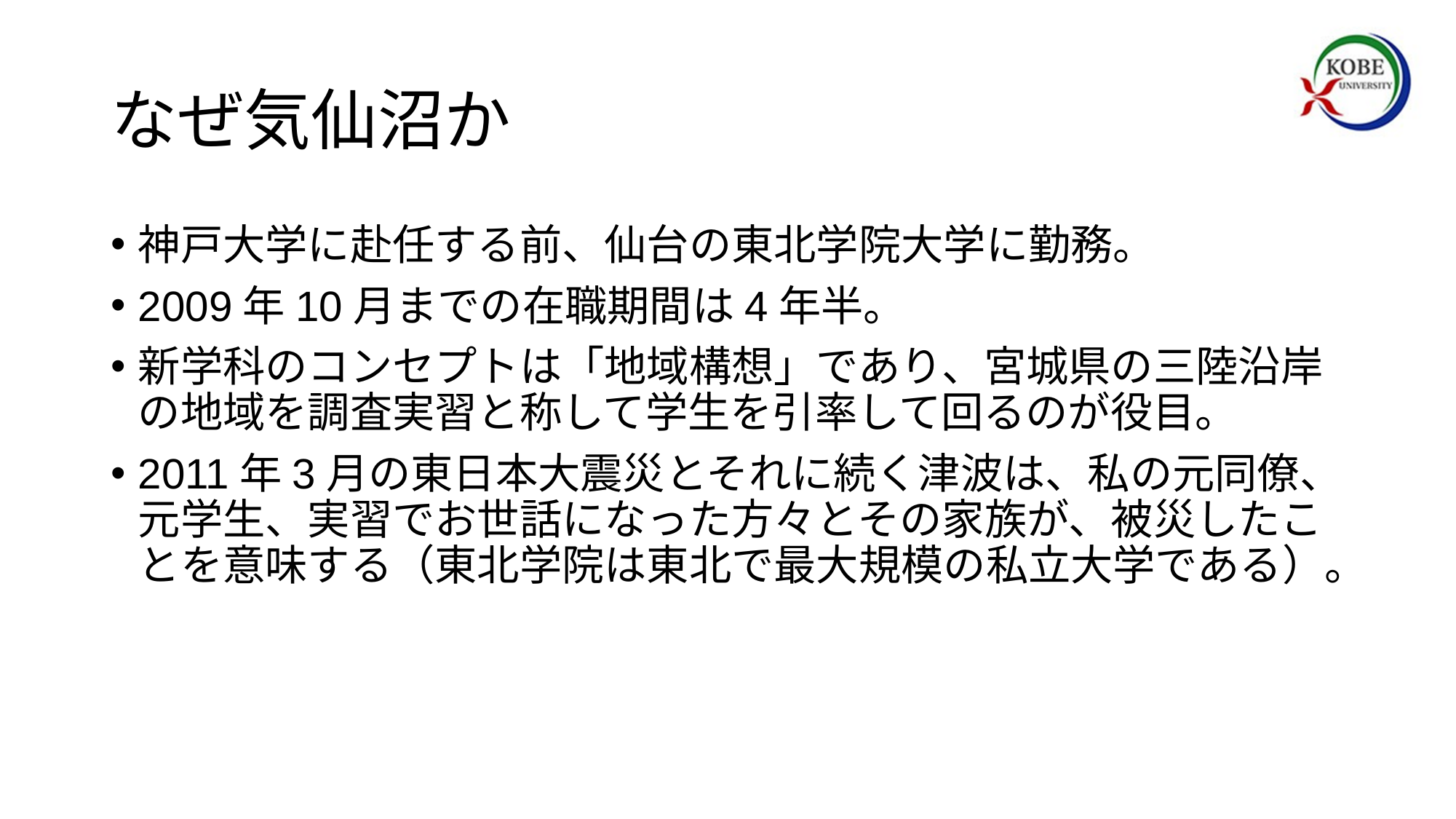

# なぜ気仙沼か
神戸大学に赴任する前、仙台の東北学院大学に勤務。
2009年10月までの在職期間は4年半。
新学科のコンセプトは「地域構想」であり、宮城県の三陸沿岸の地域を調査実習と称して学生を引率して回るのが役目。
2011年3月の東日本大震災とそれに続く津波は、私の元同僚、元学生、実習でお世話になった方々とその家族が、被災したことを意味する（東北学院は東北で最大規模の私立大学である）。